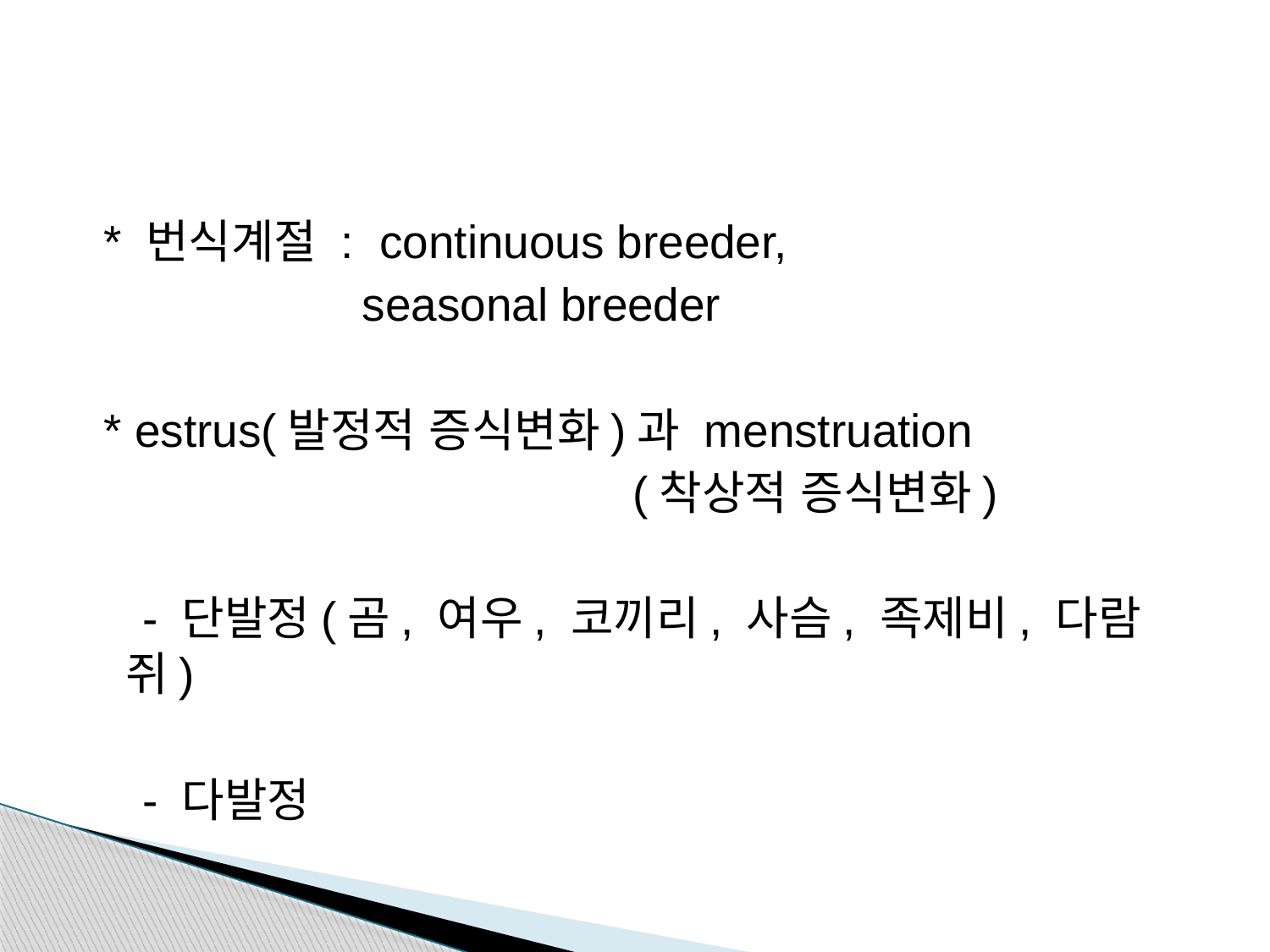

* 번식계절 :  continuous breeder,
                     seasonal breeder

 * estrus(발정적 증식변화)과 menstruation
                                          (착상적 증식변화)

    - 단발정(곰, 여우, 코끼리, 사슴, 족제비, 다람쥐)

    - 다발정